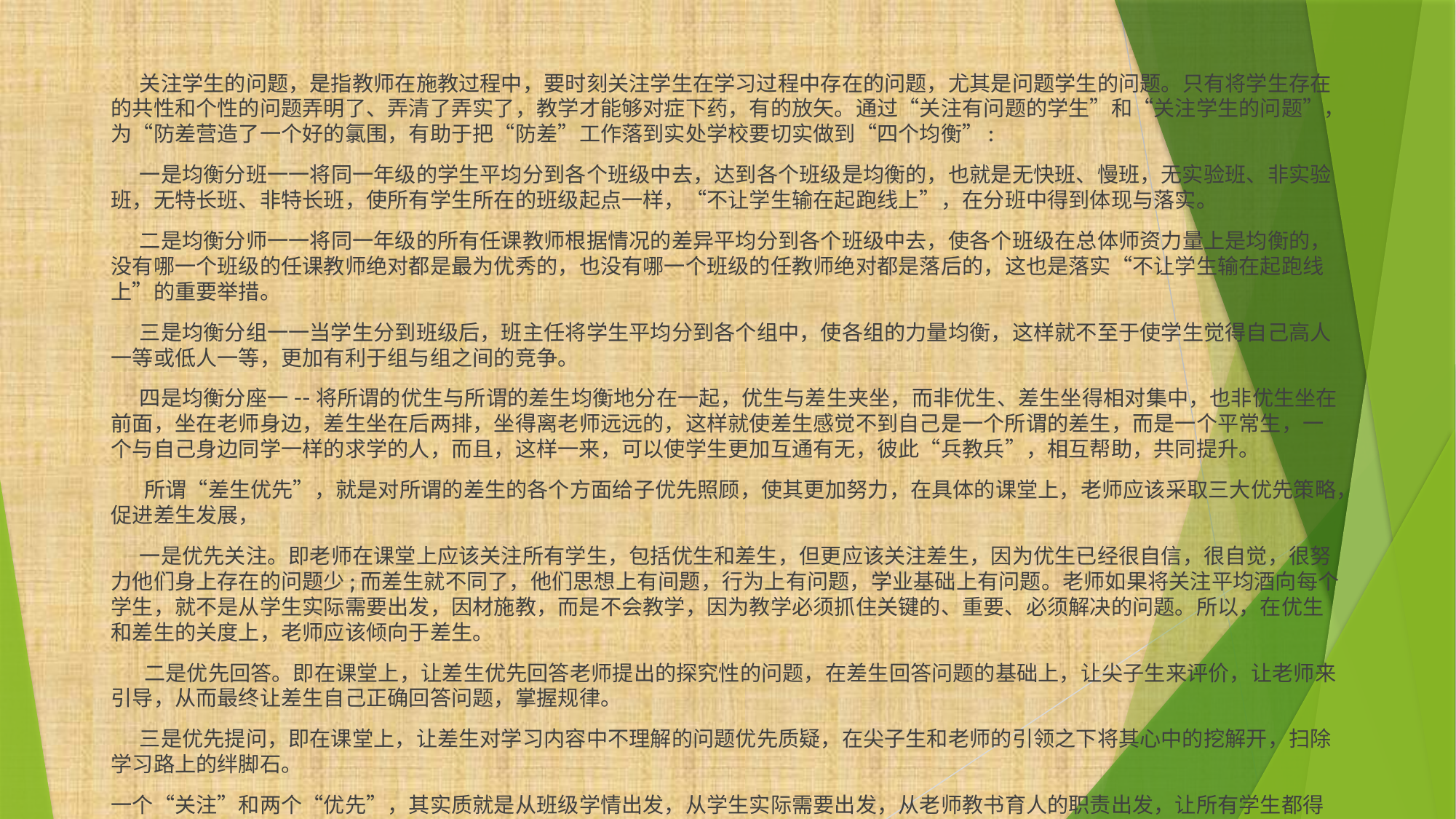

关注学生的问题，是指教师在施教过程中，要时刻关注学生在学习过程中存在的问题，尤其是问题学生的问题。只有将学生存在的共性和个性的问题弄明了、弄清了弄实了，教学才能够对症下药，有的放矢。通过“关注有问题的学生”和“关注学生的问题”，为“防差营造了一个好的氯围，有助于把“防差”工作落到实处学校要切实做到“四个均衡”:
     一是均衡分班一一将同一年级的学生平均分到各个班级中去，达到各个班级是均衡的，也就是无快班、慢班，无实验班、非实验班，无特长班、非特长班，使所有学生所在的班级起点一样，“不让学生输在起跑线上”，在分班中得到体现与落实。
     二是均衡分师一一将同一年级的所有任课教师根据情况的差异平均分到各个班级中去，使各个班级在总体师资力量上是均衡的，没有哪一个班级的任课教师绝对都是最为优秀的，也没有哪一个班级的任教师绝对都是落后的，这也是落实“不让学生输在起跑线上”的重要举措。
     三是均衡分组一一当学生分到班级后，班主任将学生平均分到各个组中，使各组的力量均衡，这样就不至于使学生觉得自己高人一等或低人一等，更加有利于组与组之间的竞争。
     四是均衡分座一--将所谓的优生与所谓的差生均衡地分在一起，优生与差生夹坐，而非优生、差生坐得相对集中，也非优生坐在前面，坐在老师身边，差生坐在后两排，坐得离老师远远的，这样就使差生感觉不到自己是一个所谓的差生，而是一个平常生，一个与自己身边同学一样的求学的人，而且，这样一来，可以使学生更加互通有无，彼此“兵教兵”，相互帮助，共同提升。
      所谓“差生优先”，就是对所谓的差生的各个方面给子优先照顾，使其更加努力，在具体的课堂上，老师应该采取三大优先策略，促进差生发展，
     一是优先关注。即老师在课堂上应该关注所有学生，包括优生和差生，但更应该关注差生，因为优生已经很自信，很自觉，很努力他们身上存在的问题少;而差生就不同了，他们思想上有间题，行为上有问题，学业基础上有问题。老师如果将关注平均酒向每个学生，就不是从学生实际需要出发，因材施教，而是不会教学，因为教学必须抓住关键的、重要、必须解决的问题。所以，在优生和差生的关度上，老师应该倾向于差生。
      二是优先回答。即在课堂上，让差生优先回答老师提出的探究性的问题，在差生回答问题的基础上，让尖子生来评价，让老师来引导，从而最终让差生自己正确回答问题，掌握规律。
     三是优先提问，即在课堂上，让差生对学习内容中不理解的问题优先质疑，在尖子生和老师的引领之下将其心中的挖解开，扫除学习路上的绊脚石。
一个“关注”和两个“优先”，其实质就是从班级学情出发，从学生实际需要出发，从老师教书育人的职责出发，让所有学生都得到真正的爱、全面的发展
，